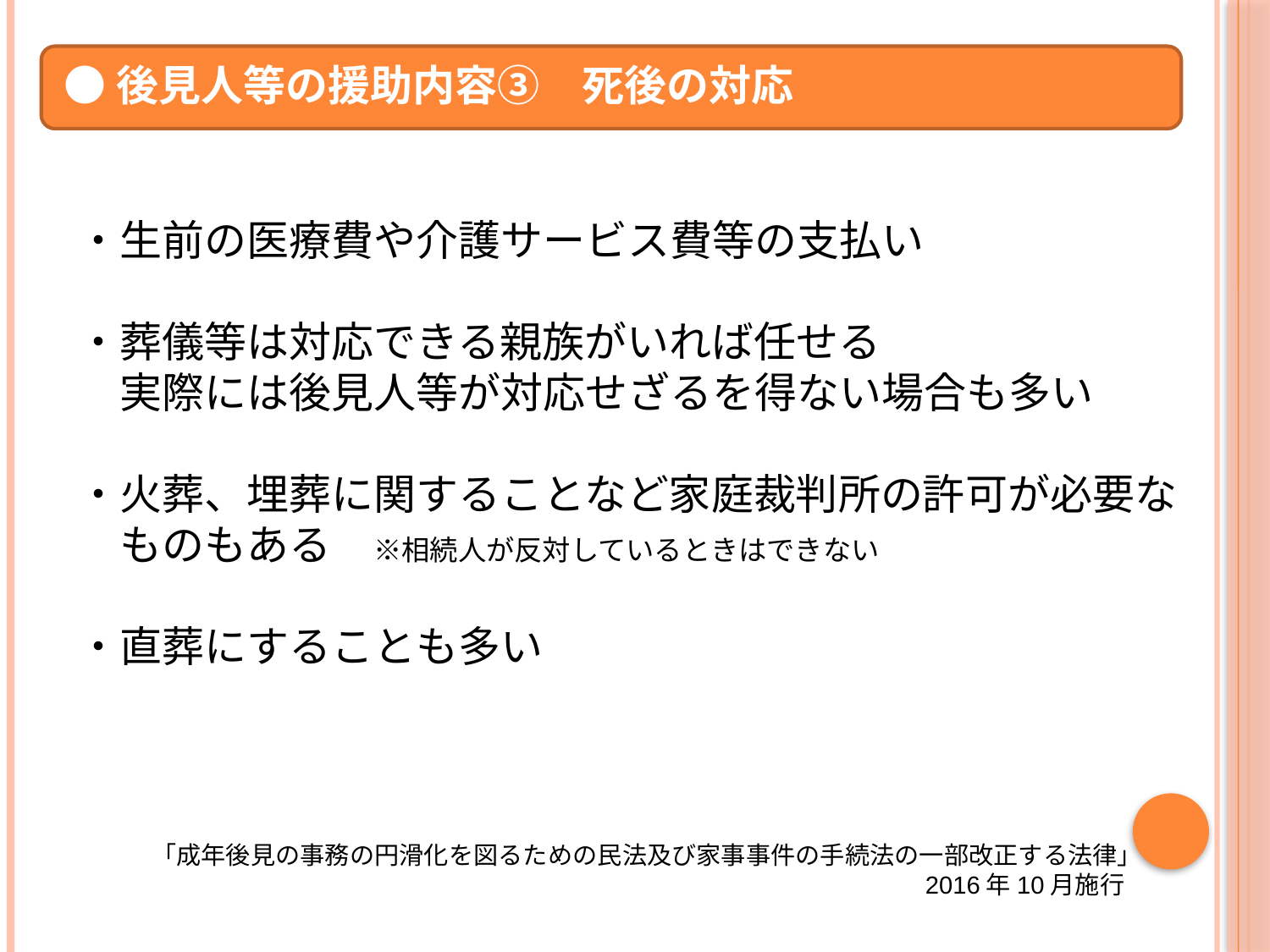

●後見人等の援助内容③　死後の対応

・生前の医療費や介護サービス費等の支払い

・葬儀等は対応できる親族がいれば任せる
　実際には後見人等が対応せざるを得ない場合も多い

・火葬、埋葬に関することなど家庭裁判所の許可が必要な
　ものもある　※相続人が反対しているときはできない

・直葬にすることも多い

　　　「成年後見の事務の円滑化を図るための民法及び家事事件の手続法の一部改正する法律」
　　　　　　　　　　　　　　　　　　　　　　　　　　　　　　　　　　2016年10月施行